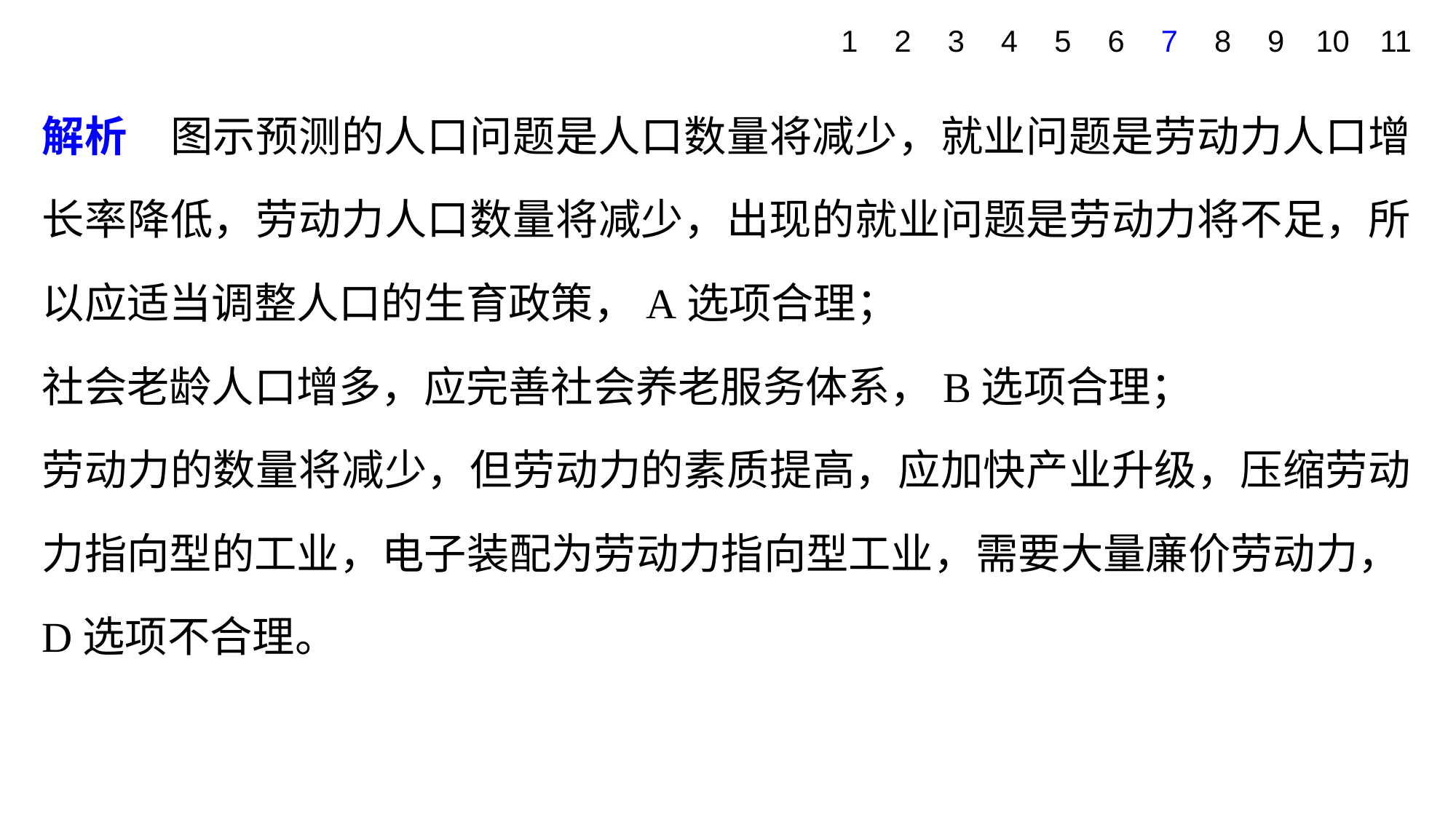

1
2
3
4
5
6
7
8
9
10
11
解析　图示预测的人口问题是人口数量将减少，就业问题是劳动力人口增长率降低，劳动力人口数量将减少，出现的就业问题是劳动力将不足，所以应适当调整人口的生育政策，A选项合理；
社会老龄人口增多，应完善社会养老服务体系，B选项合理；
劳动力的数量将减少，但劳动力的素质提高，应加快产业升级，压缩劳动力指向型的工业，电子装配为劳动力指向型工业，需要大量廉价劳动力，D选项不合理。